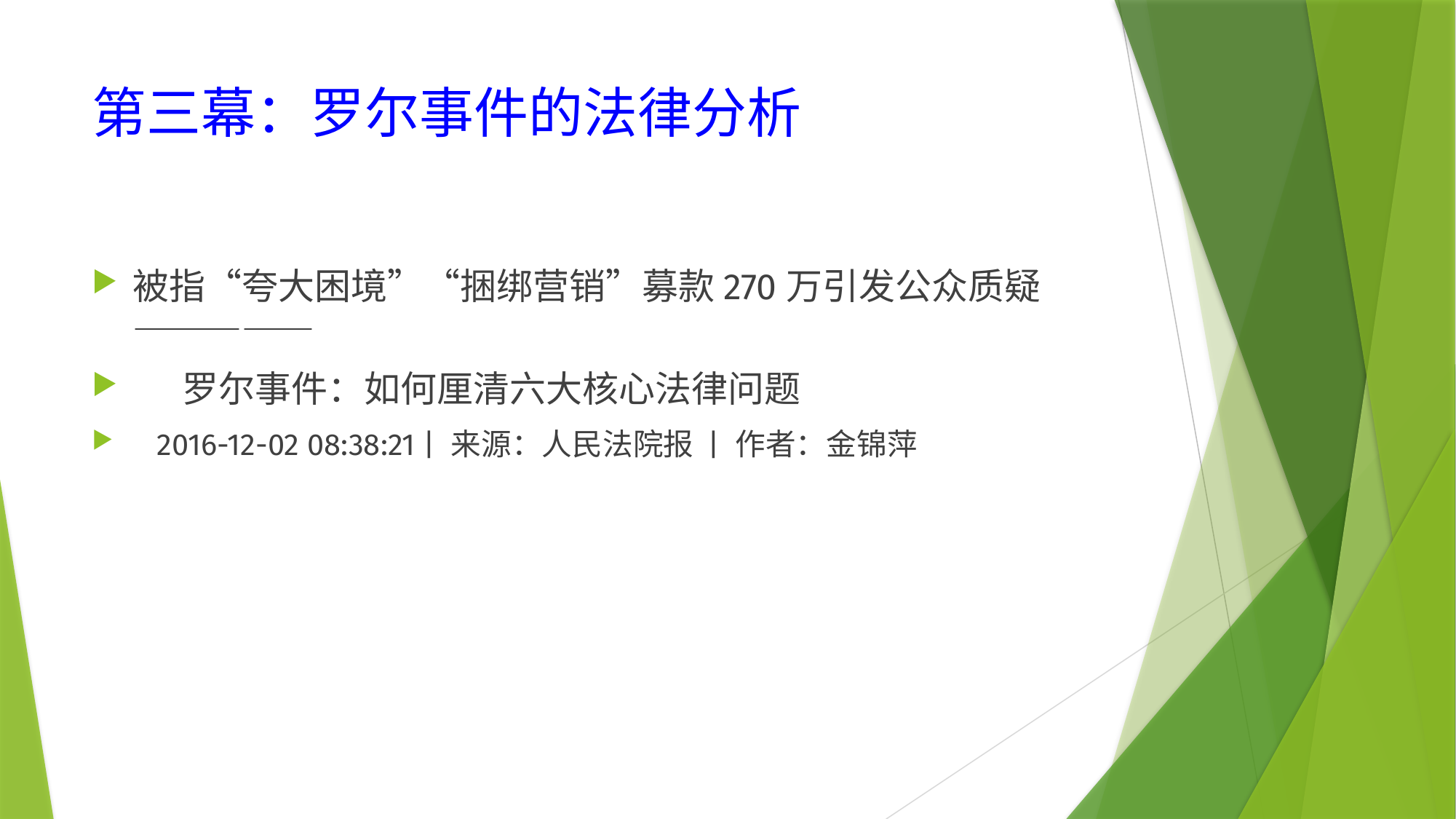

# 第三幕：罗尔事件的法律分析
被指“夸大困境”“捆绑营销”募款270万引发公众质疑—————
     罗尔事件：如何厘清六大核心法律问题
   2016-12-02 08:38:21 | 来源：人民法院报 | 作者：金锦萍